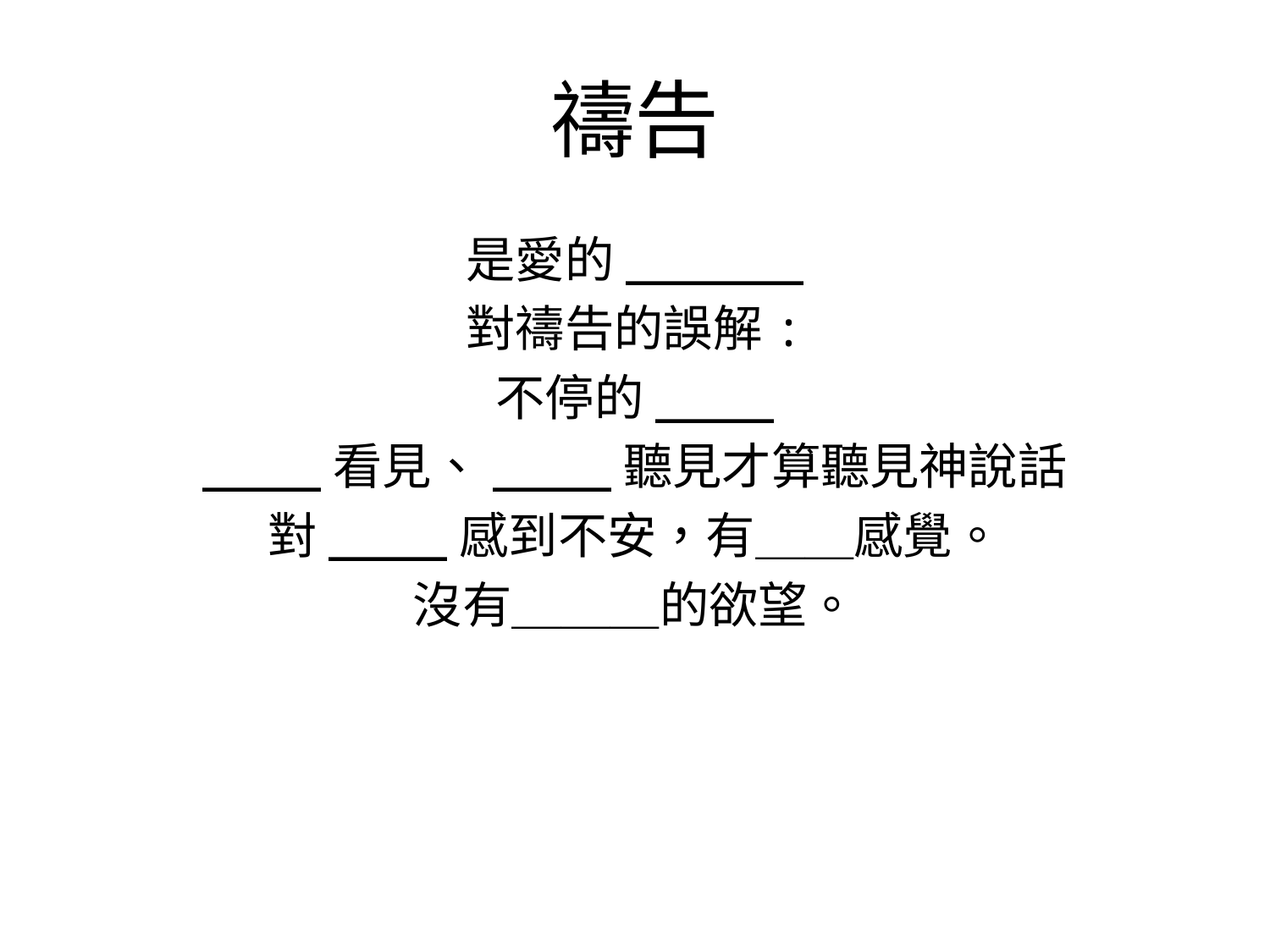

# 禱告
是愛的______
對禱告的誤解:
不停的____
____看見、____聽見才算聽見神說話
對____感到不安，有＿＿感覺。
沒有＿＿＿的欲望。